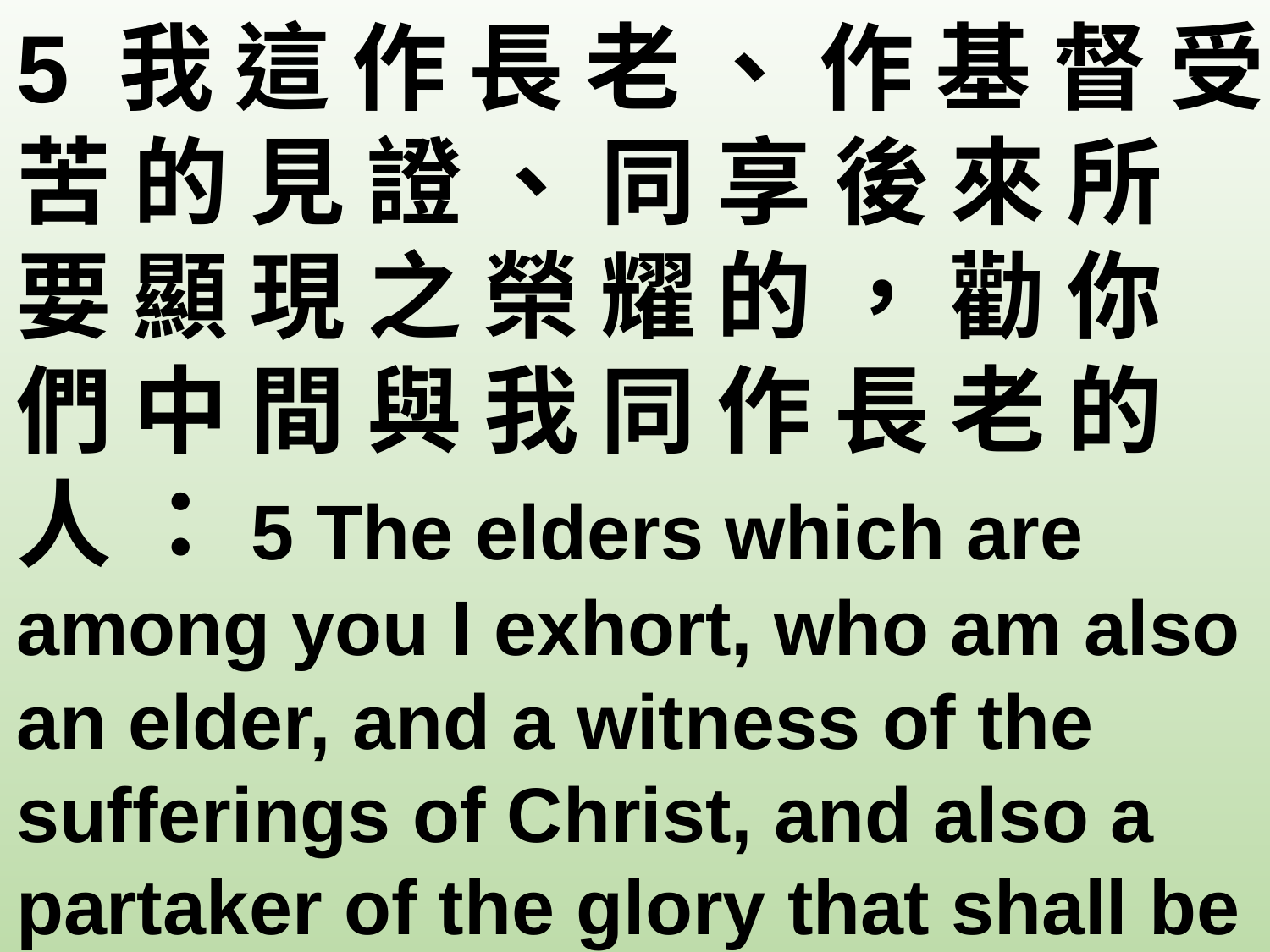

5 我 這 作 長 老 、 作 基 督 受 苦 的 見 證 、 同 享 後 來 所 要 顯 現 之 榮 耀 的 ， 勸 你 們 中 間 與 我 同 作 長 老 的 人 ：5 The elders which are among you I exhort, who am also an elder, and a witness of the sufferings of Christ, and also a partaker of the glory that shall be revealed: